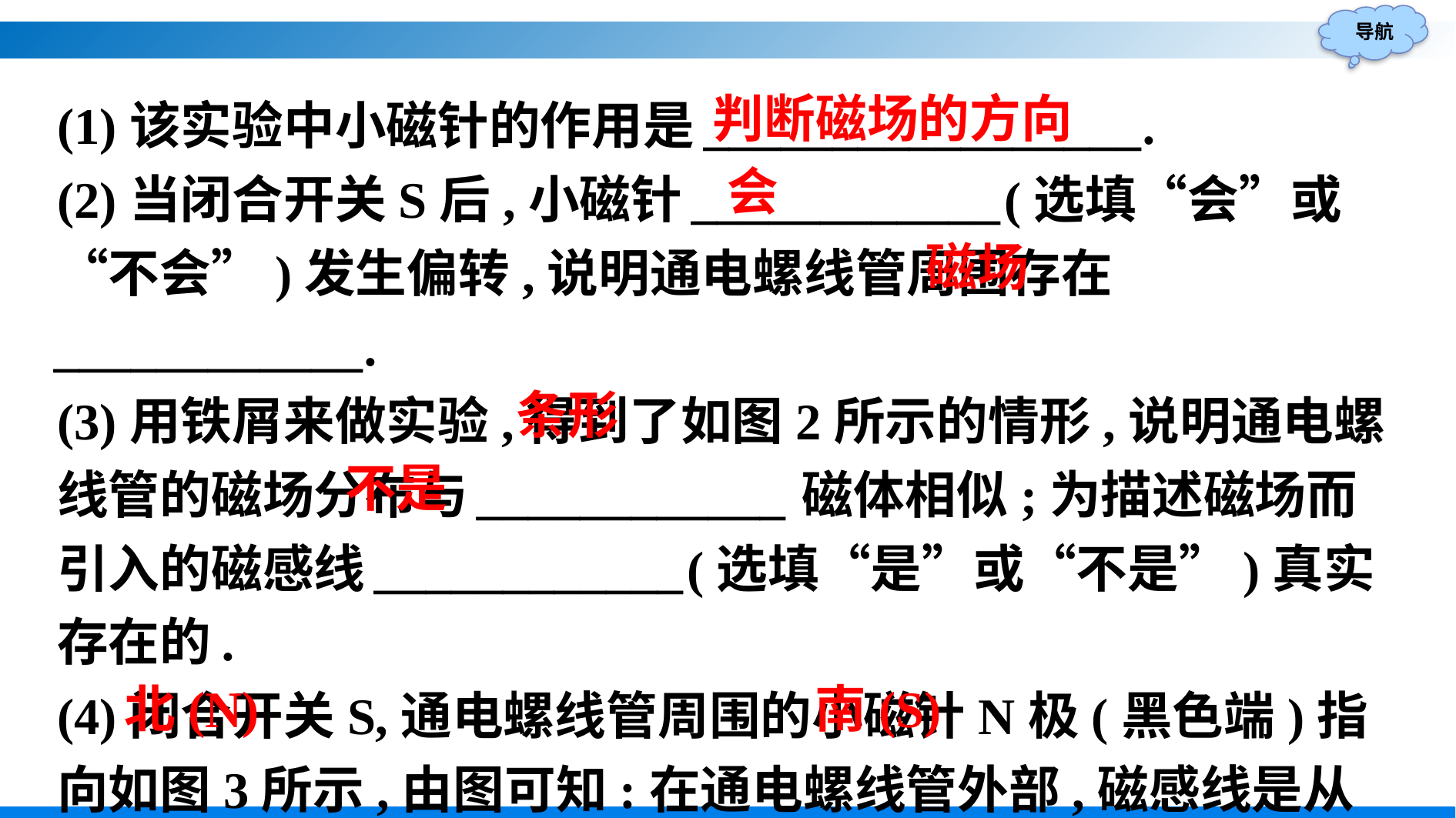

(1)该实验中小磁针的作用是_________________.
(2)当闭合开关S后,小磁针____________(选填“会”或“不会”)发生偏转,说明通电螺线管周围存在____________.
(3)用铁屑来做实验,得到了如图2所示的情形,说明通电螺线管的磁场分布与____________磁体相似;为描述磁场而引入的磁感线____________(选填“是”或“不是”)真实存在的.
(4)闭合开关S,通电螺线管周围的小磁针N极(黑色端)指向如图3所示,由图可知:在通电螺线管外部,磁感线是从____________极发出,最后回到____________极的.
判断磁场的方向
会
磁场
条形
不是
南(S)
北(N)